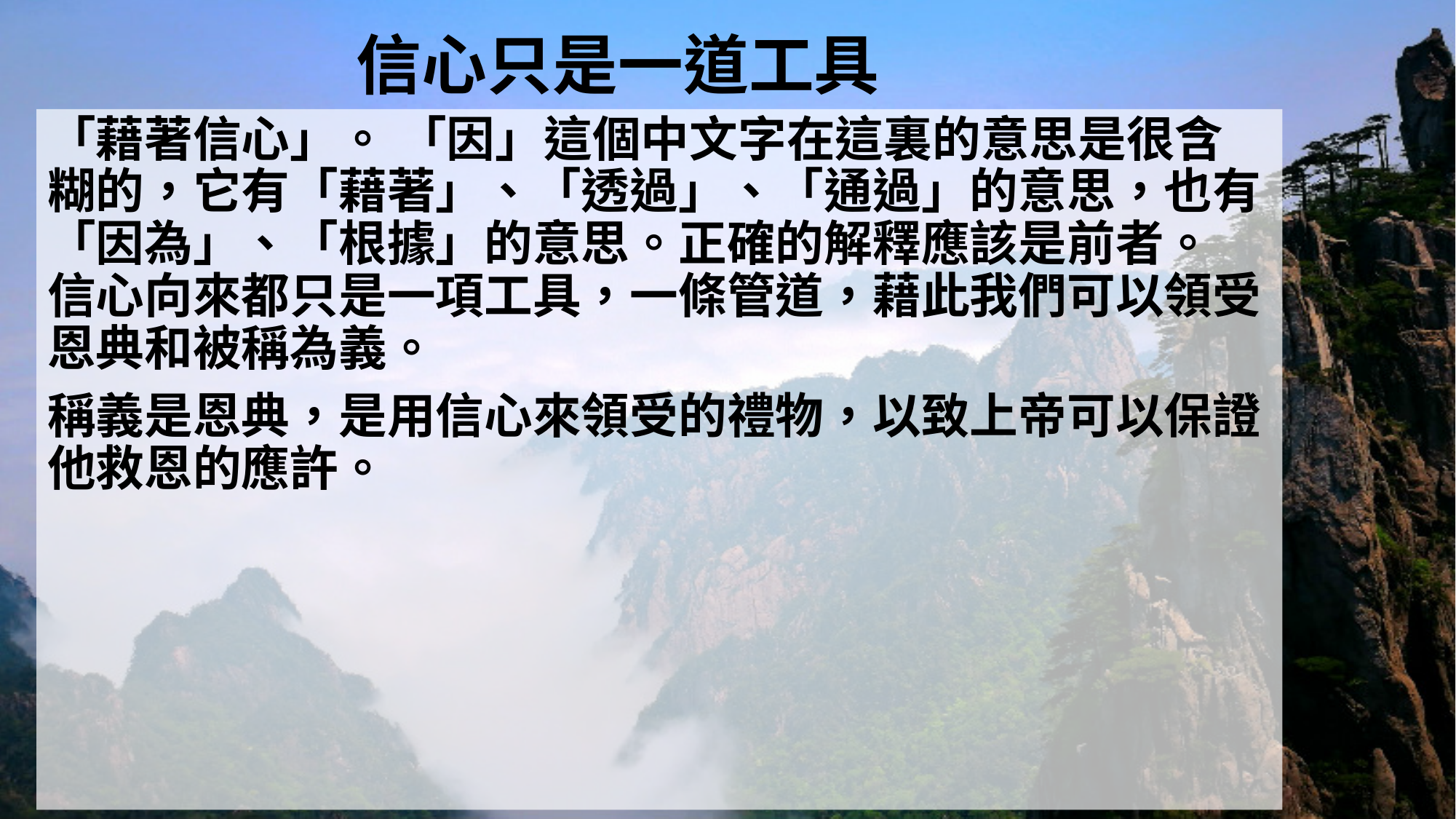

# 信心只是一道工具
「藉著信心」。 「因」這個中文字在這裏的意思是很含糊的，它有「藉著」、「透過」、「通過」的意思，也有「因為」、「根據」的意思。正確的解釋應該是前者。 信心向來都只是一項工具，一條管道，藉此我們可以領受恩典和被稱為義。
稱義是恩典，是用信心來領受的禮物，以致上帝可以保證他救恩的應許。